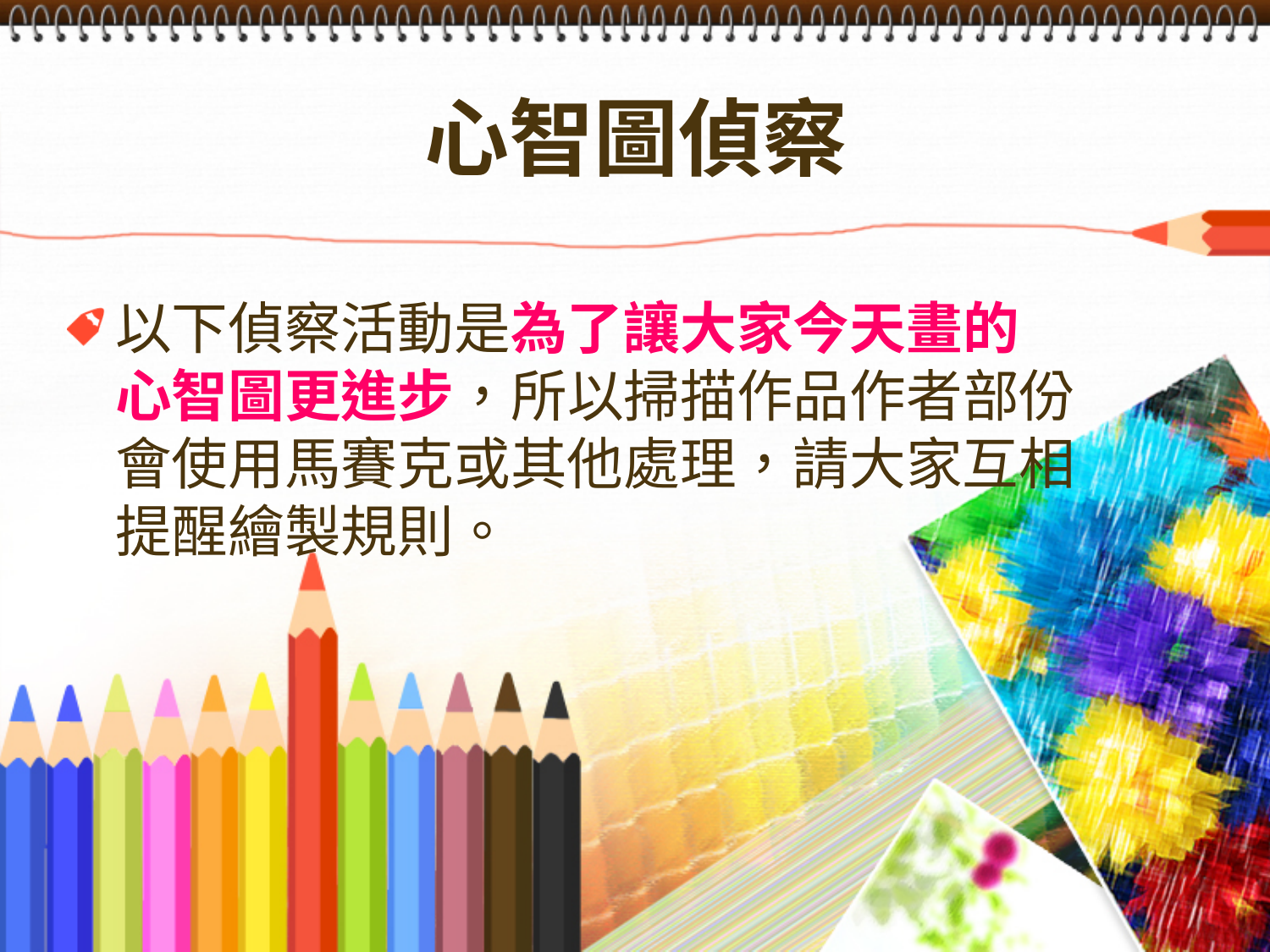

心智圖偵察
以下偵察活動是為了讓大家今天畫的
心智圖更進步，所以掃描作品作者部份
會使用馬賽克或其他處理，請大家互相
提醒繪製規則。